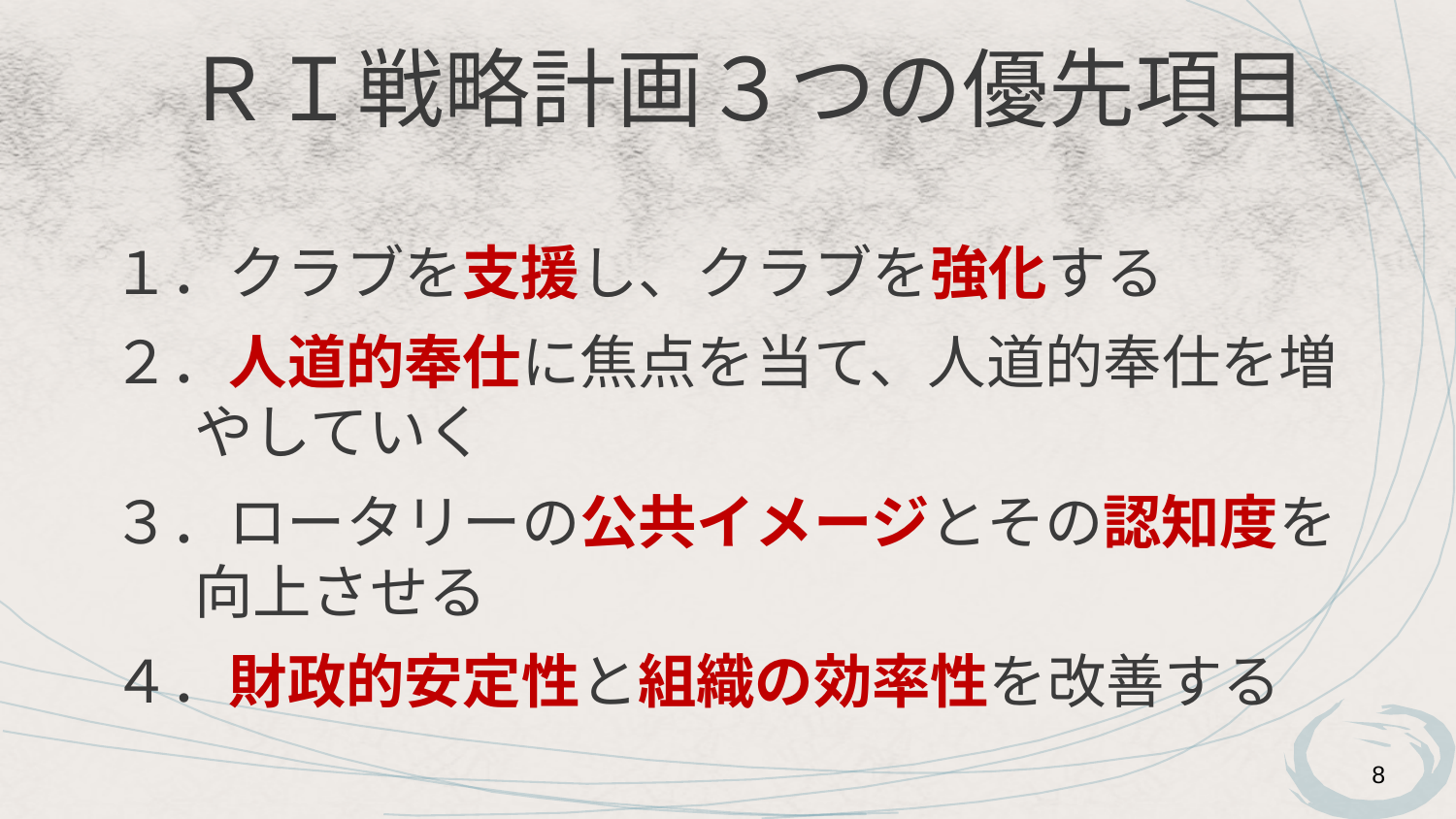

# ＲＩ戦略計画３つの優先項目

１．クラブを支援し、クラブを強化する
２．人道的奉仕に焦点を当て、人道的奉仕を増やしていく
３．ロータリーの公共イメージとその認知度を向上させる
４．財政的安定性と組織の効率性を改善する
8